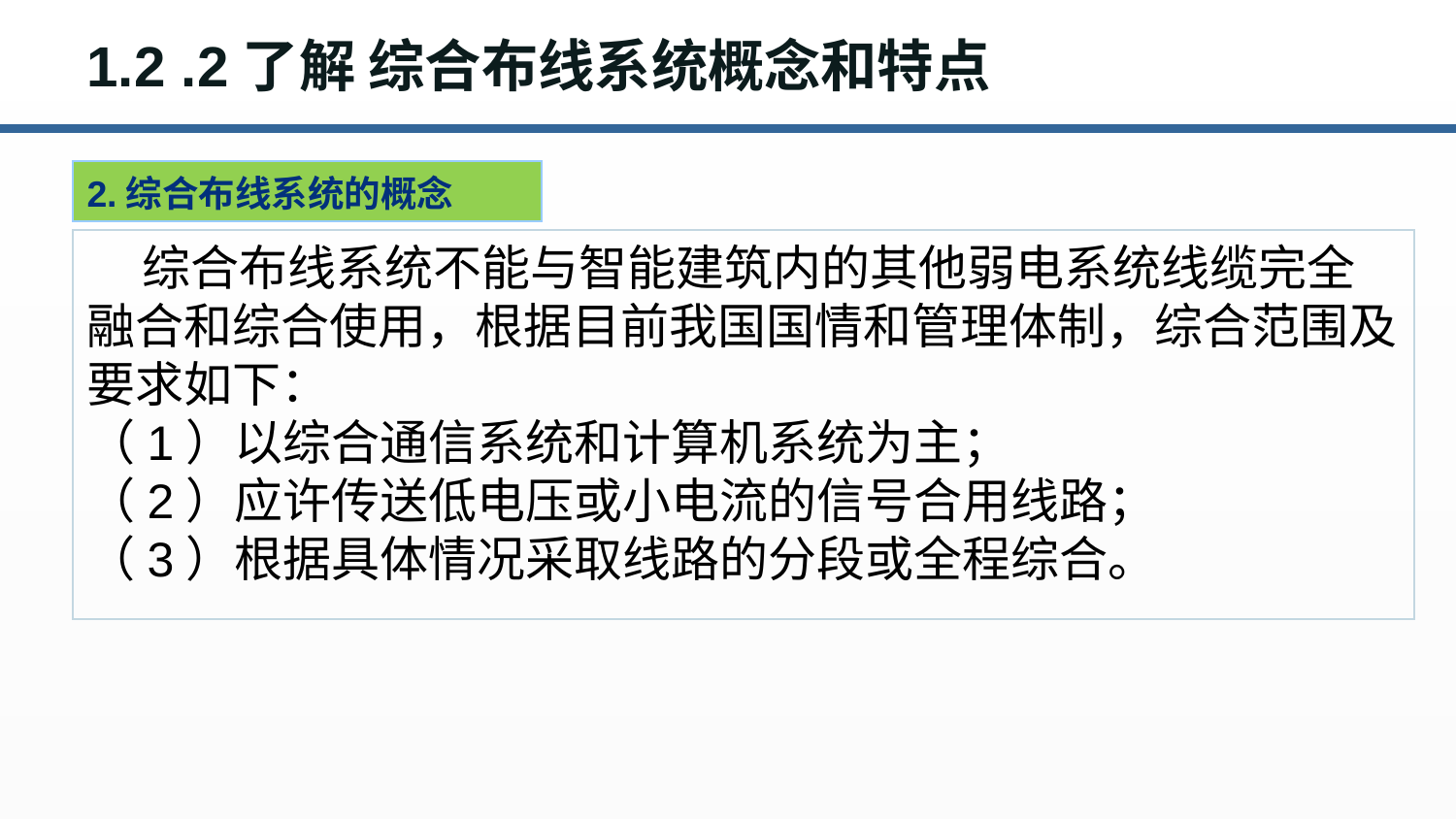

# 1.2 .2了解 综合布线系统概念和特点
2.综合布线系统的概念
    综合布线系统不能与智能建筑内的其他弱电系统线缆完全融合和综合使用，根据目前我国国情和管理体制，综合范围及要求如下：
（1）以综合通信系统和计算机系统为主；
（2）应许传送低电压或小电流的信号合用线路；
（3）根据具体情况采取线路的分段或全程综合。